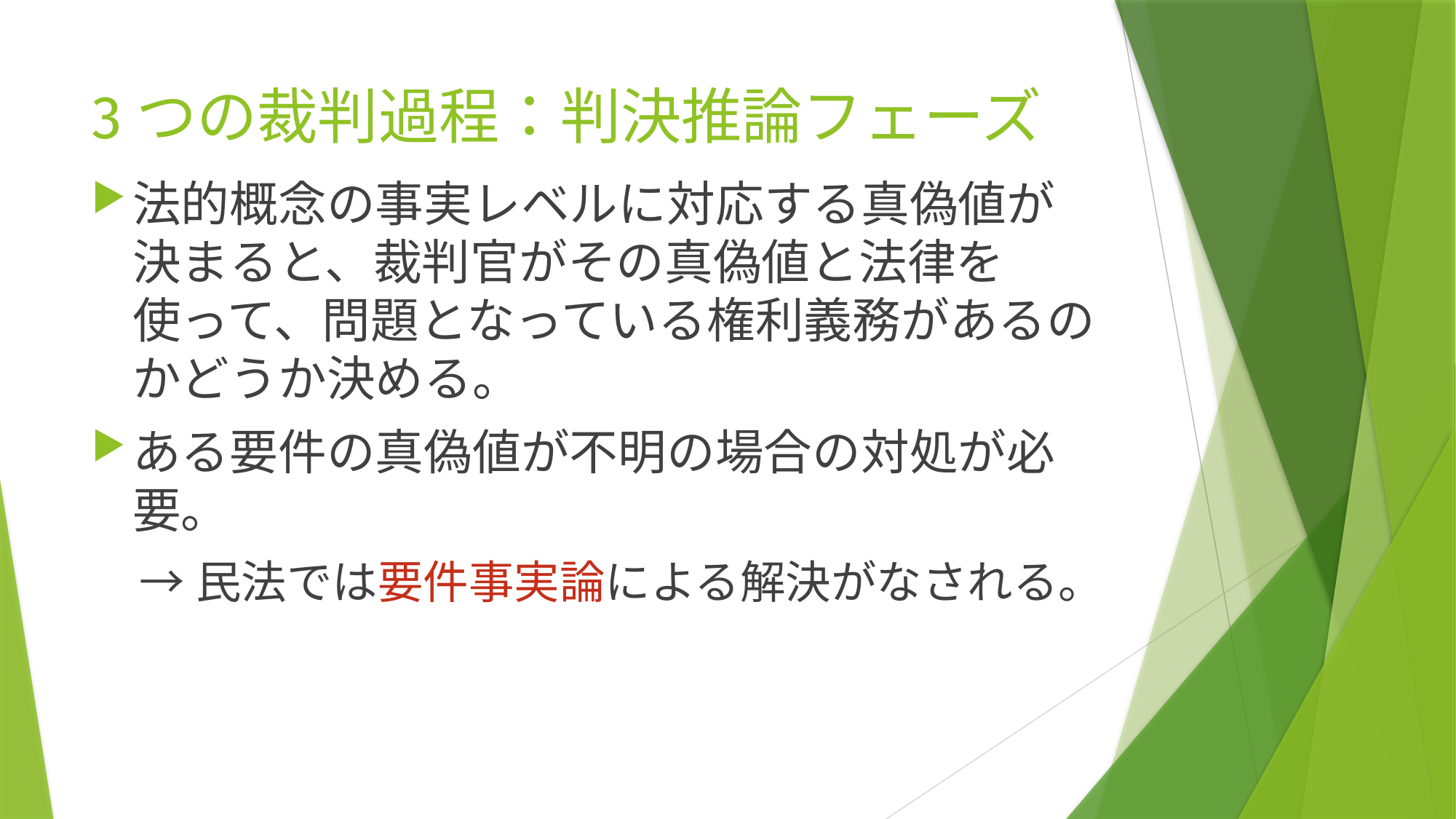

# 3つの裁判過程：判決推論フェーズ
法的概念の事実レベルに対応する真偽値が決まると、裁判官がその真偽値と法律を使って、問題となっている権利義務があるのかどうか決める。
ある要件の真偽値が不明の場合の対処が必要。
→民法では要件事実論による解決がなされる。